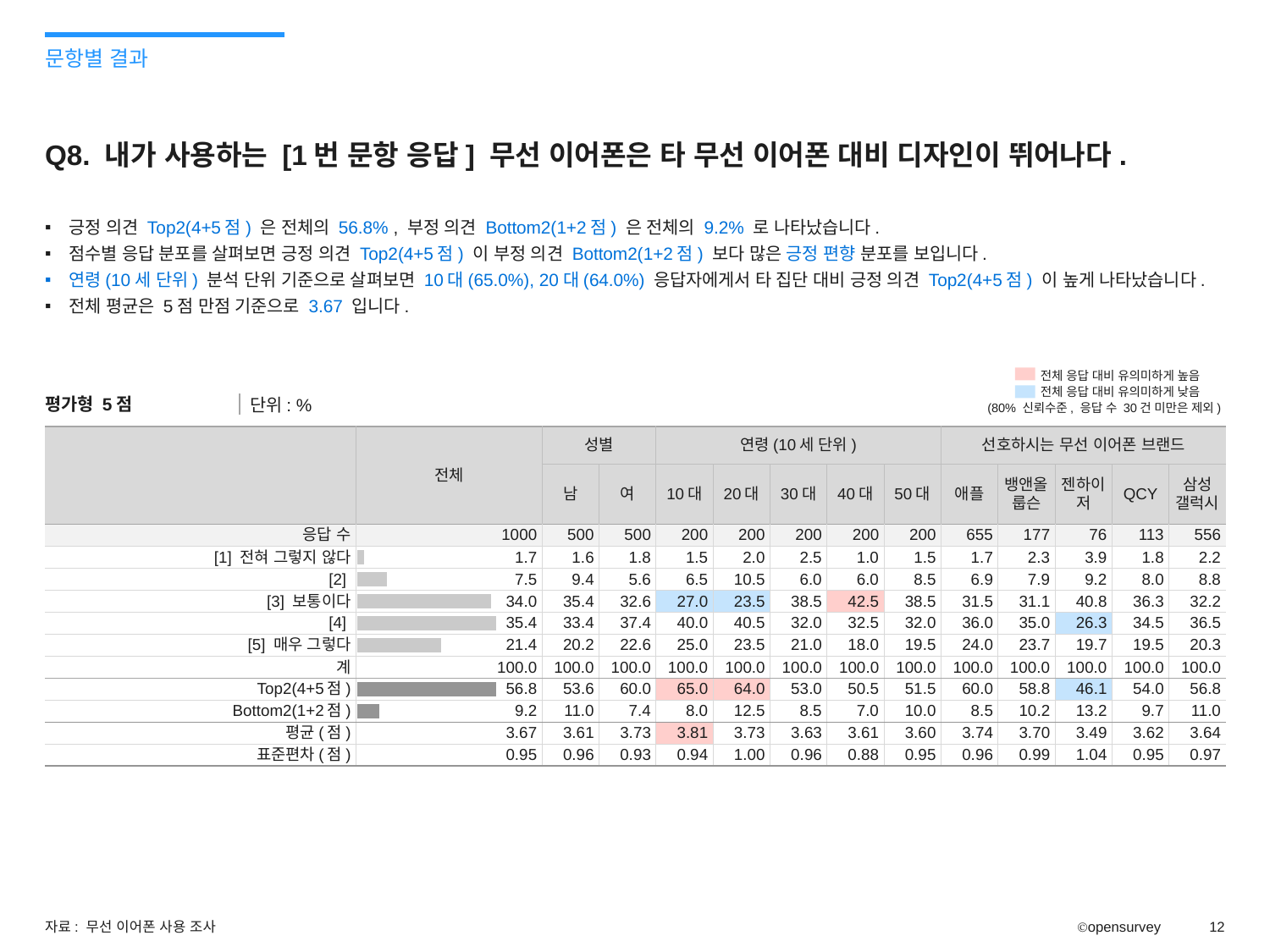

문항별 결과
# Q8. 내가 사용하는 [1번 문항 응답] 무선 이어폰은 타 무선 이어폰 대비 디자인이 뛰어나다.
긍정 의견 Top2(4+5점) 은 전체의 56.8% , 부정 의견 Bottom2(1+2점) 은 전체의 9.2% 로 나타났습니다.
점수별 응답 분포를 살펴보면 긍정 의견 Top2(4+5점) 이 부정 의견 Bottom2(1+2점) 보다 많은 긍정 편향 분포를 보입니다.
연령(10세 단위) 분석 단위 기준으로 살펴보면 10대(65.0%), 20대(64.0%) 응답자에게서 타 집단 대비 긍정 의견 Top2(4+5점) 이 높게 나타났습니다.
전체 평균은 5점 만점 기준으로 3.67 입니다.
H
전체 응답 대비 유의미하게 높음
전체 응답 대비 유의미하게 낮음
L
평가형 5점
단위: %
(80% 신뢰수준, 응답 수 30건 미만은 제외)
|  | 전체 | 성별 |  | 연령(10세 단위) |  |  |  |  | 선호하시는 무선 이어폰 브랜드 |  |  |  |  |
| --- | --- | --- | --- | --- | --- | --- | --- | --- | --- | --- | --- | --- | --- |
|  |  | 남 | 여 | 10대 | 20대 | 30대 | 40대 | 50대 | 애플 | 뱅앤올룹슨 | 젠하이저 | QCY | 삼성 갤럭시 |
| 응답 수 | 1000 | 500 | 500 | 200 | 200 | 200 | 200 | 200 | 655 | 177 | 76 | 113 | 556 |
| [1] 전혀 그렇지 않다 | 1.7 | 1.6 | 1.8 | 1.5 | 2.0 | 2.5 | 1.0 | 1.5 | 1.7 | 2.3 | 3.9 | 1.8 | 2.2 |
| [2] | 7.5 | 9.4 | 5.6 | 6.5 | 10.5 | 6.0 | 6.0 | 8.5 | 6.9 | 7.9 | 9.2 | 8.0 | 8.8 |
| [3] 보통이다 | 34.0 | 35.4 | 32.6 | 27.0 | 23.5 | 38.5 | 42.5 | 38.5 | 31.5 | 31.1 | 40.8 | 36.3 | 32.2 |
| [4] | 35.4 | 33.4 | 37.4 | 40.0 | 40.5 | 32.0 | 32.5 | 32.0 | 36.0 | 35.0 | 26.3 | 34.5 | 36.5 |
| [5] 매우 그렇다 | 21.4 | 20.2 | 22.6 | 25.0 | 23.5 | 21.0 | 18.0 | 19.5 | 24.0 | 23.7 | 19.7 | 19.5 | 20.3 |
| 계 | 100.0 | 100.0 | 100.0 | 100.0 | 100.0 | 100.0 | 100.0 | 100.0 | 100.0 | 100.0 | 100.0 | 100.0 | 100.0 |
| Top2(4+5점) | 56.8 | 53.6 | 60.0 | 65.0 | 64.0 | 53.0 | 50.5 | 51.5 | 60.0 | 58.8 | 46.1 | 54.0 | 56.8 |
| Bottom2(1+2점) | 9.2 | 11.0 | 7.4 | 8.0 | 12.5 | 8.5 | 7.0 | 10.0 | 8.5 | 10.2 | 13.2 | 9.7 | 11.0 |
| 평균(점) | 3.67 | 3.61 | 3.73 | 3.81 | 3.73 | 3.63 | 3.61 | 3.60 | 3.74 | 3.70 | 3.49 | 3.62 | 3.64 |
| 표준편차(점) | 0.95 | 0.96 | 0.93 | 0.94 | 1.00 | 0.96 | 0.88 | 0.95 | 0.96 | 0.99 | 1.04 | 0.95 | 0.97 |

### Chart

| Category | value |
|---|---|
| 1 | 1.7 |
| 2 | 7.5 |
| 3 | 34.0 |
| 4 | 35.4 |
| 5 | 21.4 |

### Chart

| Category | value |
|---|---|
| Top | 56.8 |
| Bottom | 9.2 |
자료: 무선 이어폰 사용 조사
Ⓒopensurvey
12